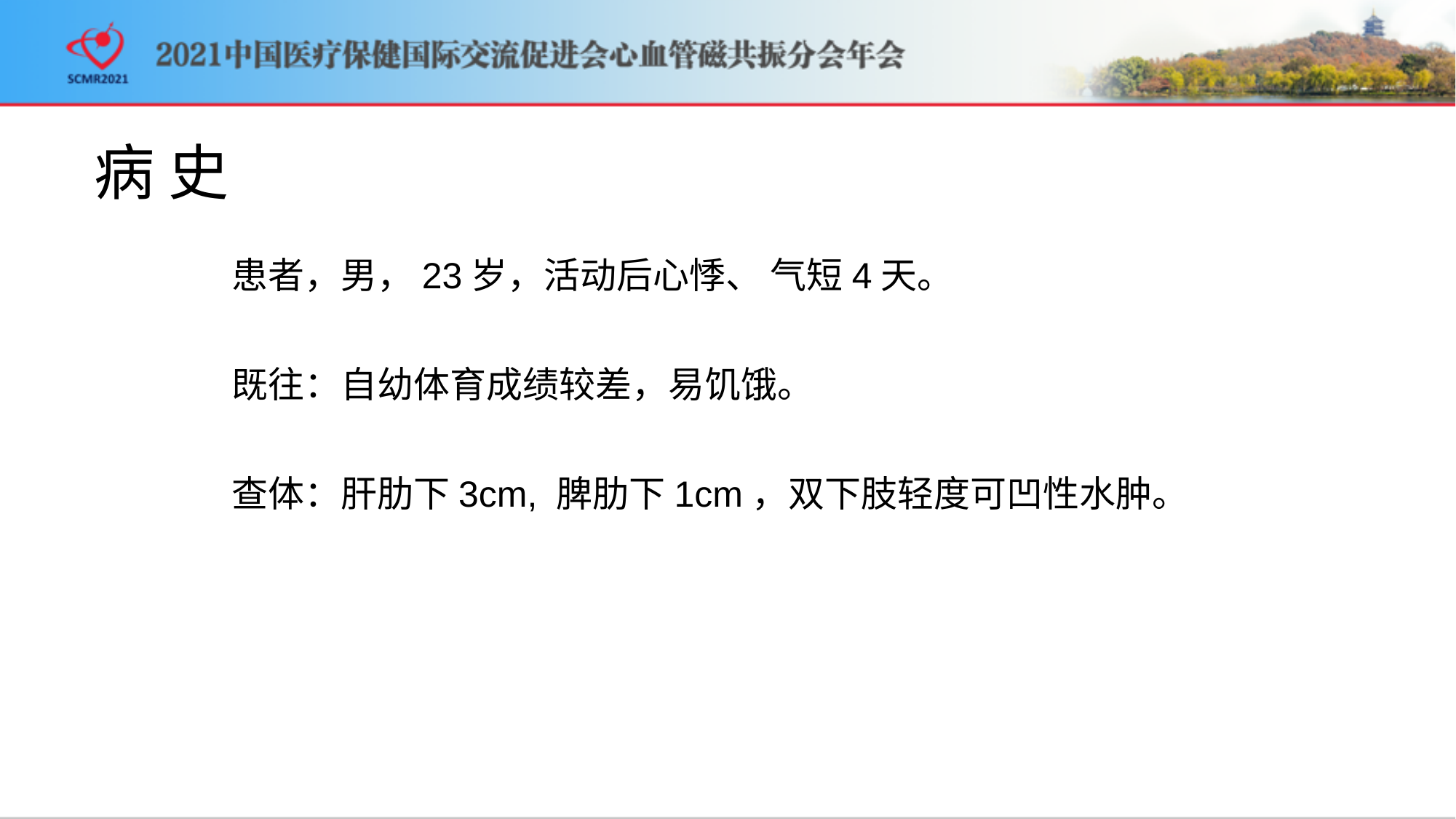

# 病 史

患者，男，23岁，活动后心悸、 气短4天。

既往：自幼体育成绩较差，易饥饿。

查体：肝肋下3cm, 脾肋下1cm，双下肢轻度可凹性水肿。